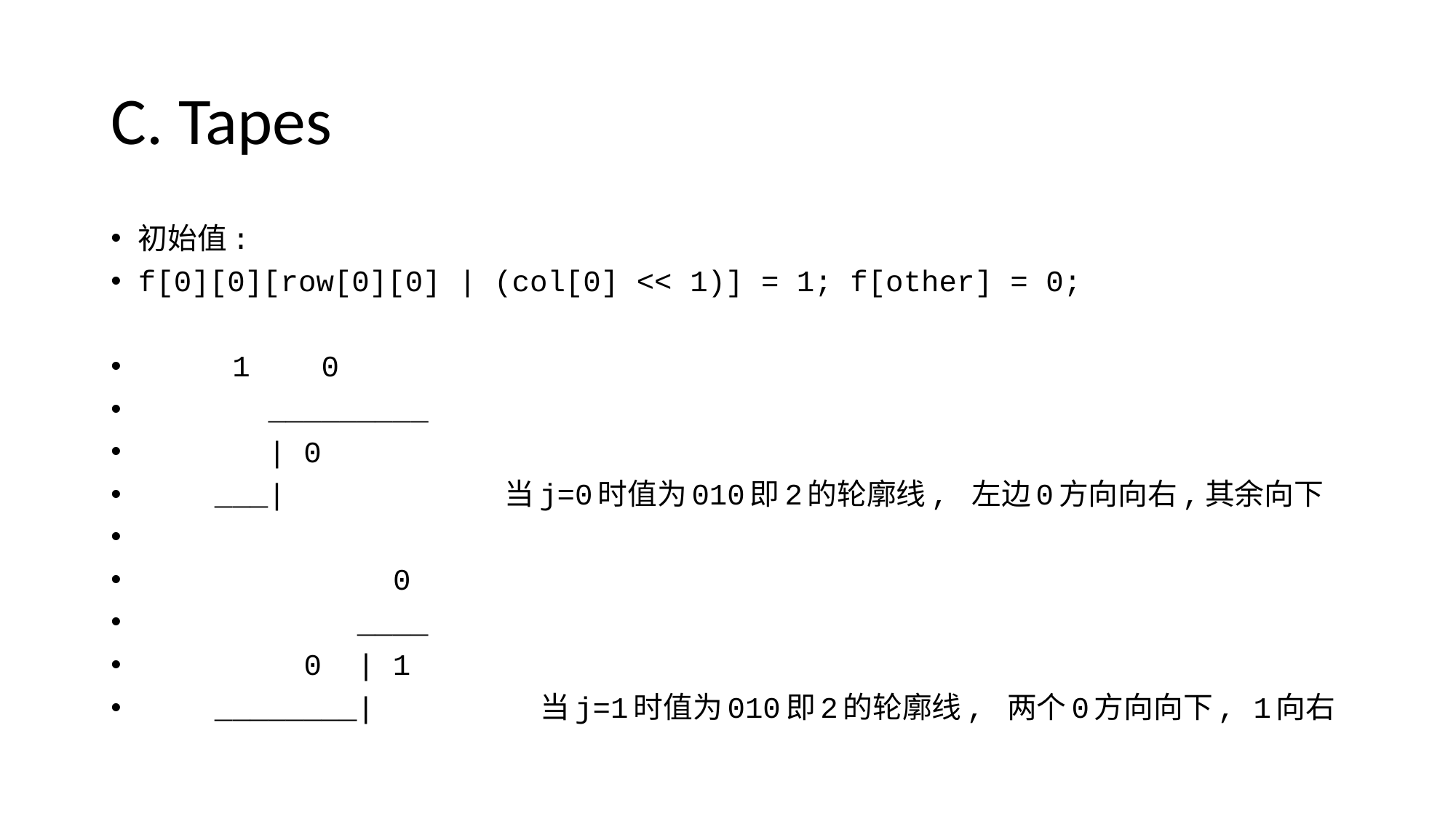

# C. Tapes
初始值:
f[0][0][row[0][0] | (col[0] << 1)] = 1; f[other] = 0;

		 1    0
	   _________
	   | 0
	___|            当j=0时值为010即2的轮廓线, 左边0方向向右,其余向下

	          0
	        ____
	     0  | 1
	________|         当j=1时值为010即2的轮廓线, 两个0方向向下, 1向右